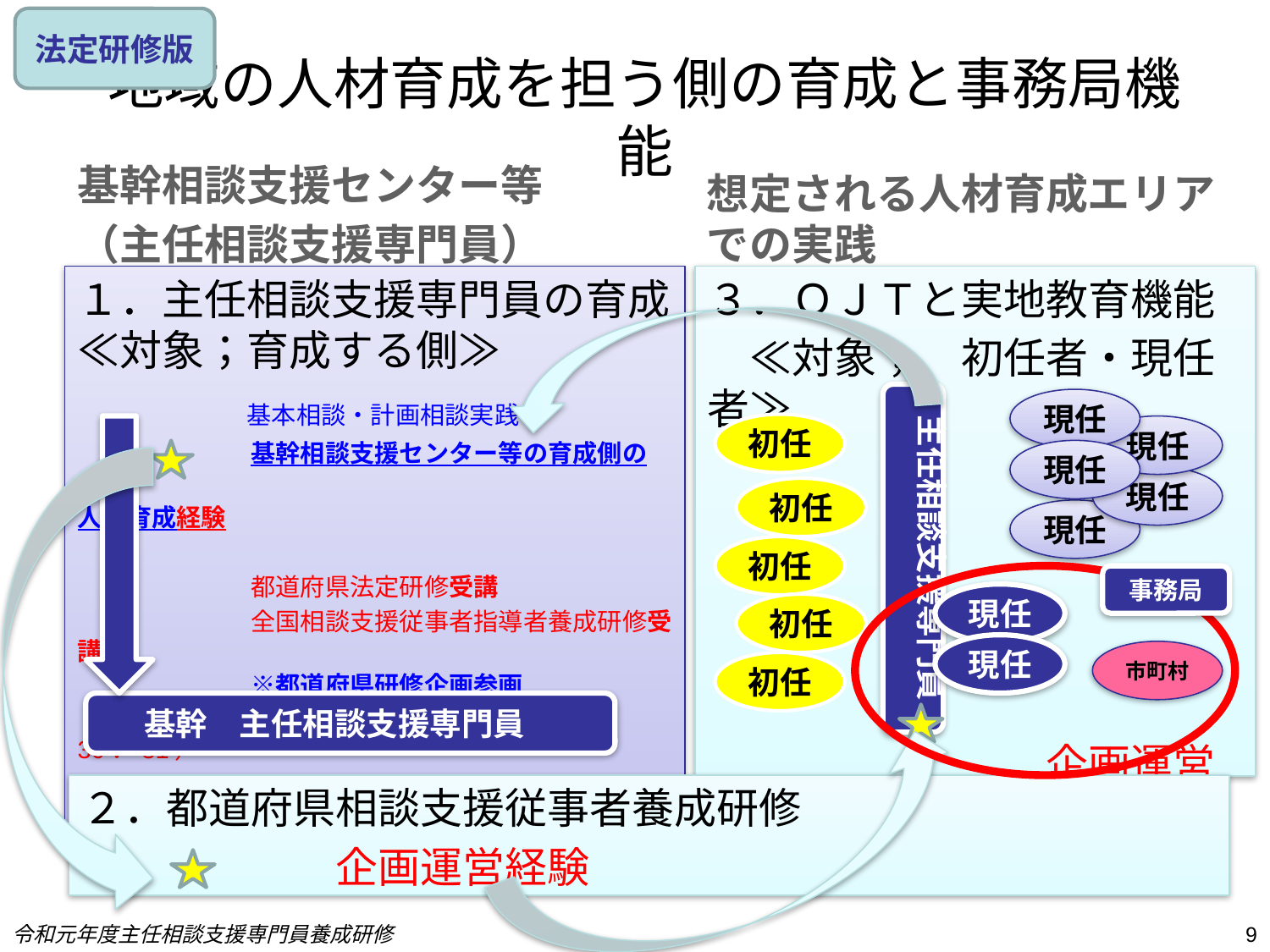

法定研修版
# 地域の人材育成を担う側の育成と事務局機能

基幹相談支援センター等
（主任相談支援専門員）
想定される人材育成エリアでの実践
１．主任相談支援専門員の育成≪対象；育成する側≫
　　　　基本相談・計画相談実践
　　　　　　　基幹相談支援センター等の育成側の
　　　　　　　　　　　　　　　　　　　　　　　　人材育成経験

　　　　　　　都道府県法定研修受講
　　　　　　　全国相談支援従事者指導者養成研修受講
　　　　　　　※都道府県研修企画参画
　　　　　　　主任相談支援専門員養成研修（Ｈ30．31）
３．ＯＪＴと実地教育機能
　≪対象；　初任者・現任者≫

　　　　　　　　企画運営経験

主任相談支援専門員
現任
初任

現任

現任

現任
初任
現任
初任

事務局
現任
初任
現任
市町村
初任
基幹　主任相談支援専門員

２．都道府県相談支援従事者養成研修
　　　　　　企画運営経験

令和元年度主任相談支援専門員養成研修

9